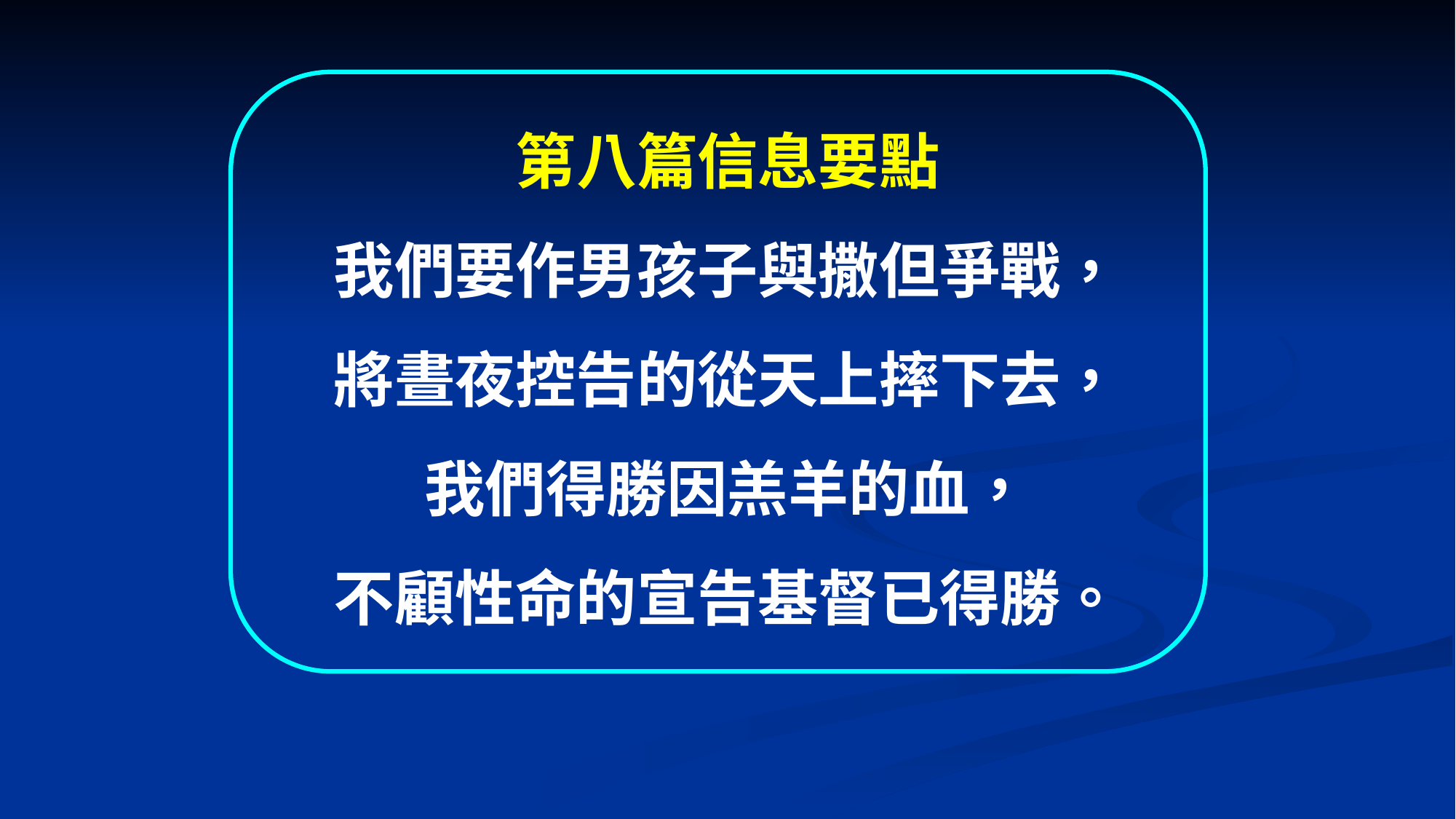

第八篇信息要點
我們要作男孩子與撒但爭戰，
將晝夜控告的從天上摔下去，
我們得勝因羔羊的血，
不顧性命的宣告基督已得勝。